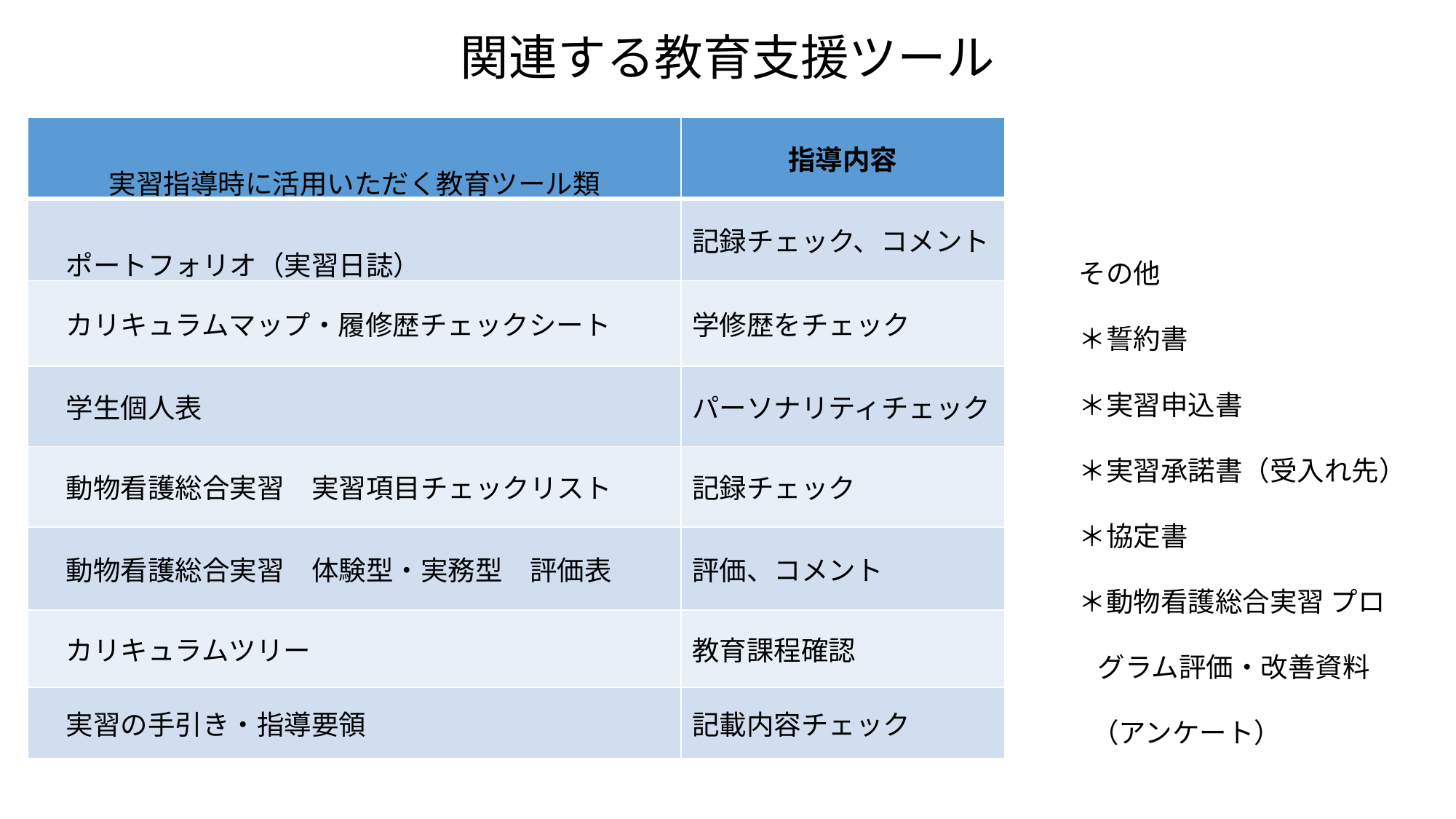

# 関連する教育支援ツール
| 実習指導時に活用いただく教育ツール類 | 指導内容 |
| --- | --- |
| ポートフォリオ（実習日誌） | 記録チェック、コメント |
| カリキュラムマップ・履修歴チェックシート | 学修歴をチェック |
| 学生個人表 | パーソナリティチェック |
| 動物看護総合実習　実習項目チェックリスト | 記録チェック |
| 動物看護総合実習　体験型・実務型　評価表 | 評価、コメント |
| カリキュラムツリー | 教育課程確認 |
| 実習の手引き・指導要領 | 記載内容チェック |
その他
＊誓約書
＊実習申込書
＊実習承諾書（受入れ先）
＊協定書
＊動物看護総合実習 プロ
  グラム評価・改善資料
 （アンケート）